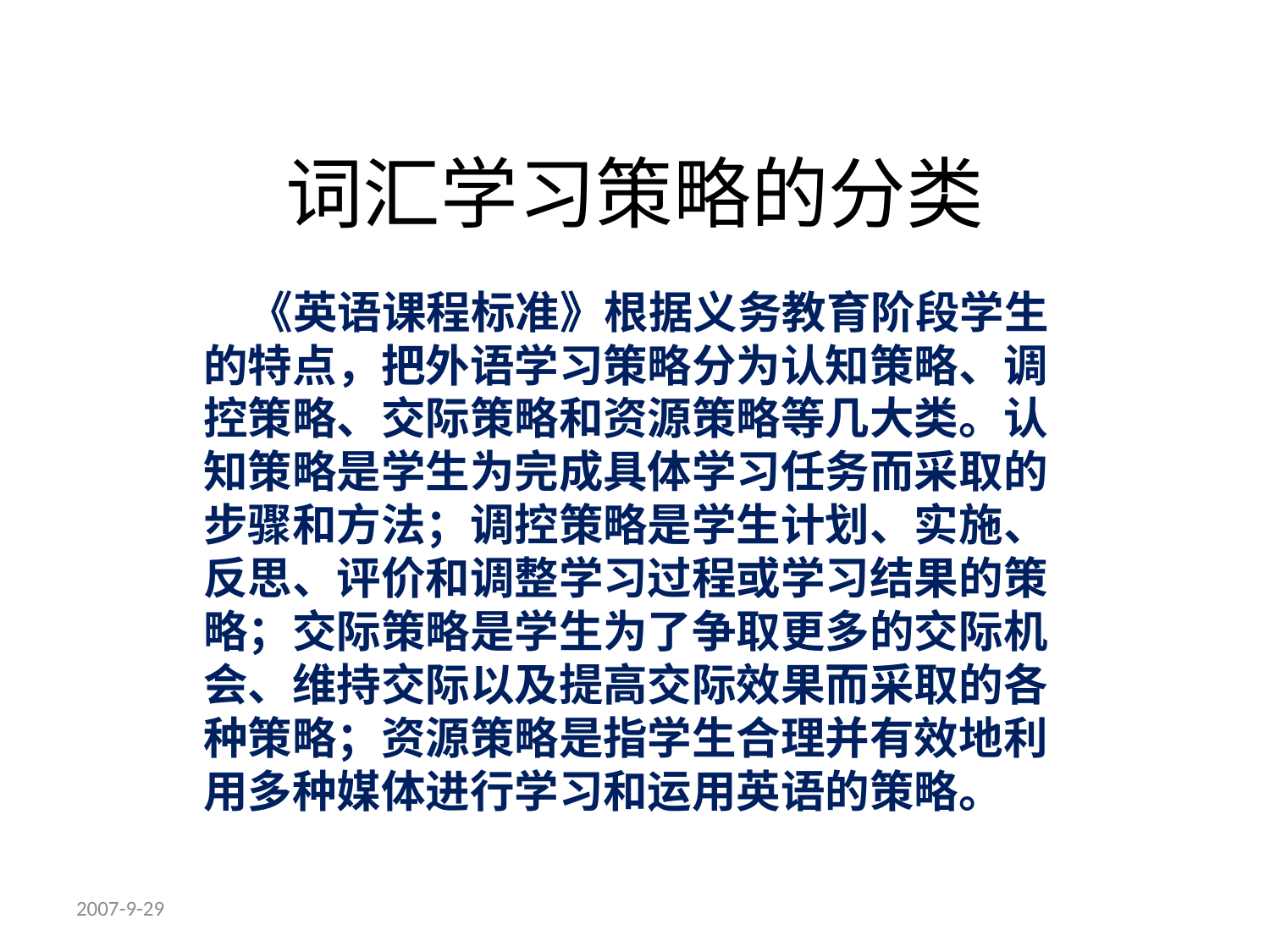

# 词汇学习策略的分类
    《英语课程标准》根据义务教育阶段学生的特点，把外语学习策略分为认知策略、调控策略、交际策略和资源策略等几大类。认知策略是学生为完成具体学习任务而采取的步骤和方法；调控策略是学生计划、实施、反思、评价和调整学习过程或学习结果的策略；交际策略是学生为了争取更多的交际机会、维持交际以及提高交际效果而采取的各种策略；资源策略是指学生合理并有效地利用多种媒体进行学习和运用英语的策略。

2007-9-29